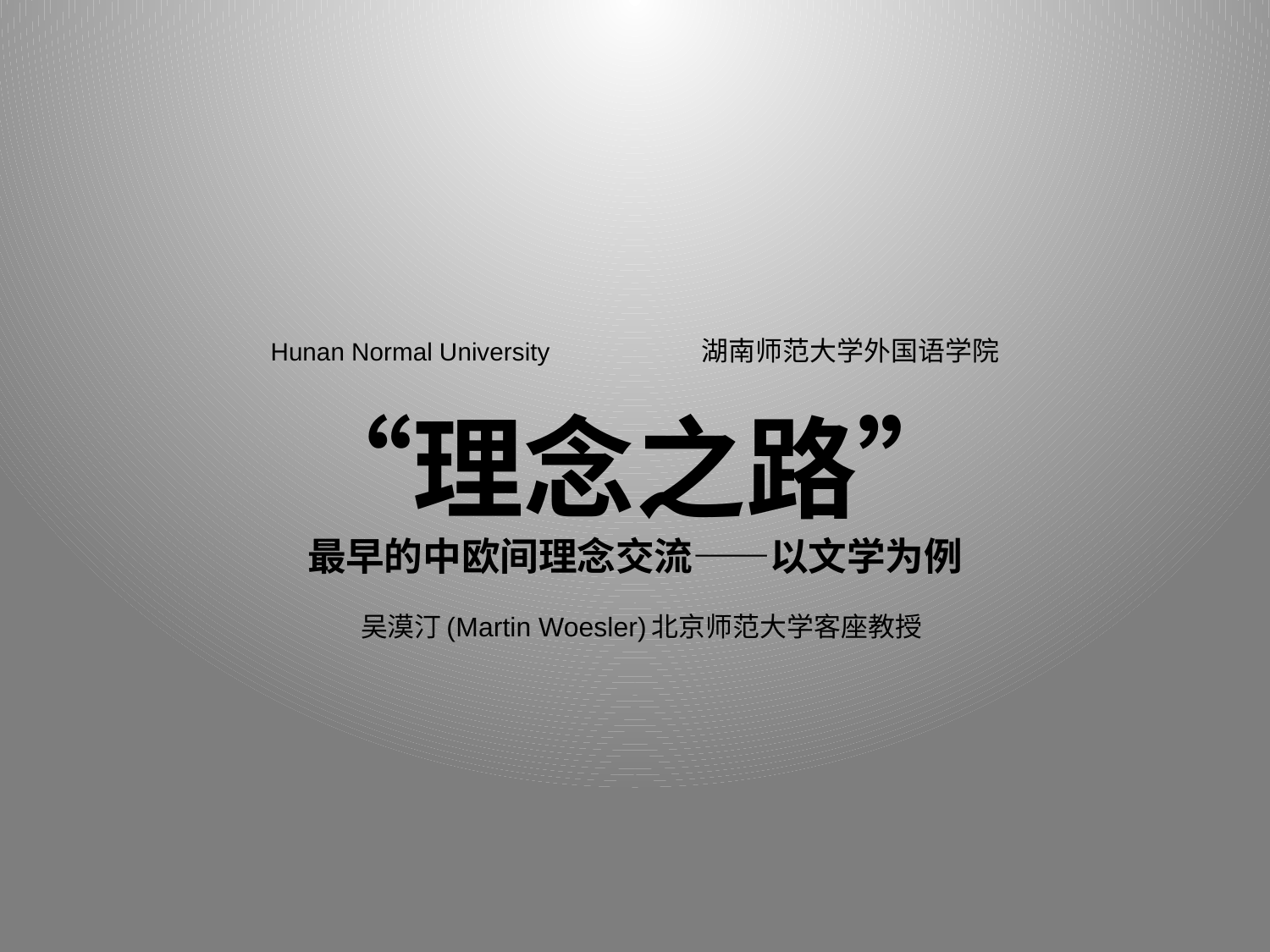

# Hunan Normal University                     湖南师范大学外国语学院 “理念之路” 最早的中欧间理念交流——以文学为例 吴漠汀(Martin Woesler)北京师范大学客座教授